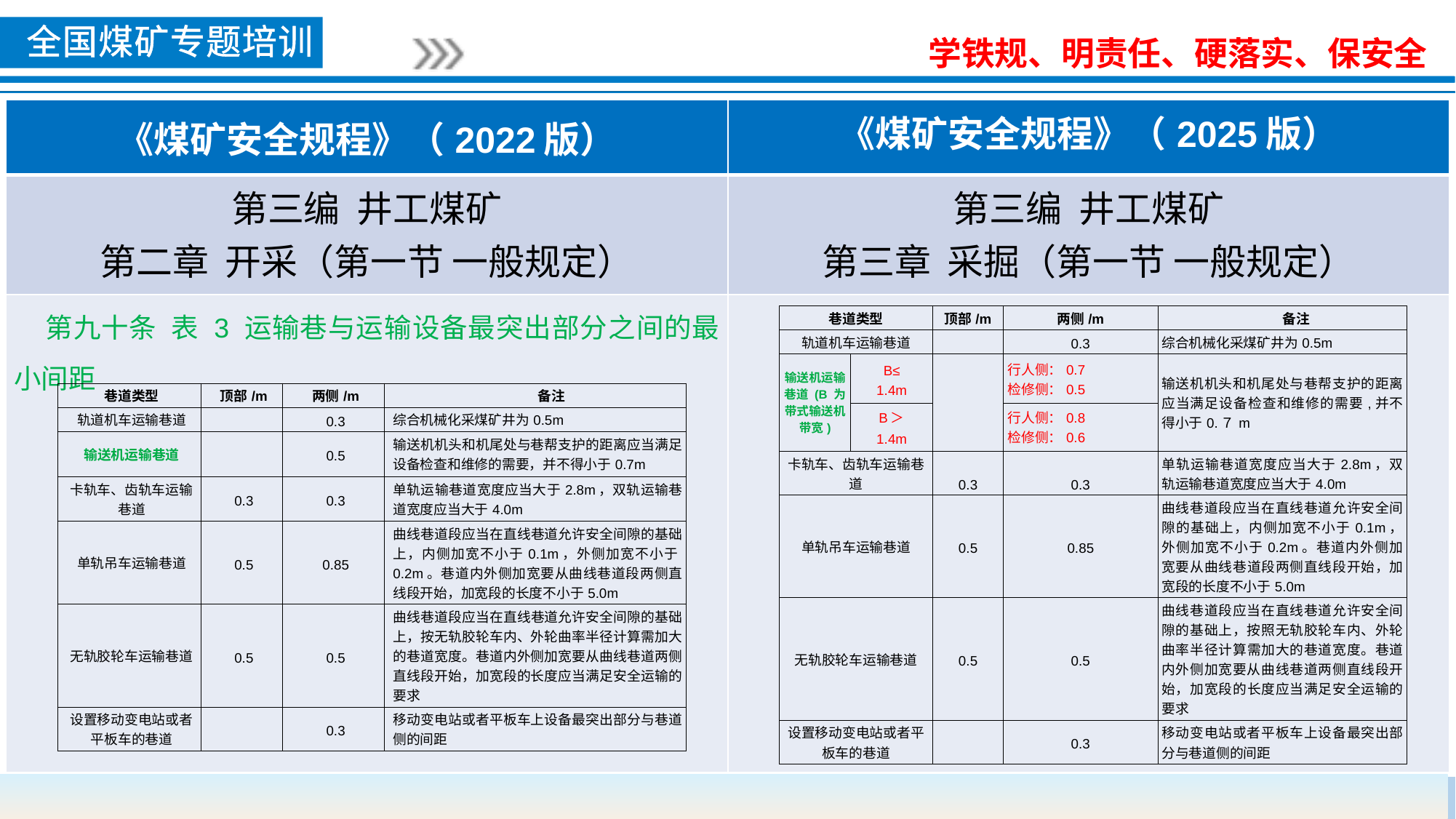

| 《煤矿安全规程》（2022版） | 《煤矿安全规程》（2025版） |
| --- | --- |
| 第三编 井工煤矿 第二章 开采（第一节 一般规定） | 第三编 井工煤矿 第三章 采掘（第一节 一般规定） |
| 第九十条 表 3 运输巷与运输设备最突出部分之间的最小间距 |  |
| 巷道类型 |  | 顶部/m | 两侧/m | 备注 |
| --- | --- | --- | --- | --- |
| 轨道机车运输巷道 |  |  | 0.3 | 综合机械化采煤矿井为0.5m |
| 输送机运输巷道 (B 为带式输送机 带宽) | B≤ 1.4m |  | 行人侧：0.7 检修侧：0.5 | 输送机机头和机尾处与巷帮支护的距离应当满足设备检查和维修的需要,并不得小于0.７m |
|  | B＞ 1.4m |  | 行人侧：0.8 检修侧：0.6 |  |
| 卡轨车、齿轨车运输巷道 |  | 0.3 | 0.3 | 单轨运输巷道宽度应当大于2.8m，双轨运输巷道宽度应当大于4.0m |
| 单轨吊车运输巷道 |  | 0.5 | 0.85 | 曲线巷道段应当在直线巷道允许安全间隙的基础上，内侧加宽不小于0.1m，外侧加宽不小于0.2m。巷道内外侧加宽要从曲线巷道段两侧直线段开始，加宽段的长度不小于5.0m |
| 无轨胶轮车运输巷道 |  | 0.5 | 0.5 | 曲线巷道段应当在直线巷道允许安全间隙的基础上，按照无轨胶轮车内、外轮曲率半径计算需加大的巷道宽度。巷道内外侧加宽要从曲线巷道两侧直线段开始，加宽段的长度应当满足安全运输的要求 |
| 设置移动变电站或者平板车的巷道 |  |  | 0.3 | 移动变电站或者平板车上设备最突出部分与巷道侧的间距 |
| 巷道类型 | 顶部/m | 两侧/m | 备注 |
| --- | --- | --- | --- |
| 轨道机车运输巷道 |  | 0.3 | 综合机械化采煤矿井为0.5m |
| 输送机运输巷道 |  | 0.5 | 输送机机头和机尾处与巷帮支护的距离应当满足设备检查和维修的需要，并不得小于0.7m |
| 卡轨车、齿轨车运输巷道 | 0.3 | 0.3 | 单轨运输巷道宽度应当大于2.8m，双轨运输巷道宽度应当大于4.0m |
| 单轨吊车运输巷道 | 0.5 | 0.85 | 曲线巷道段应当在直线巷道允许安全间隙的基础上，内侧加宽不小于0.1m，外侧加宽不小于0.2m。巷道内外侧加宽要从曲线巷道段两侧直线段开始，加宽段的长度不小于5.0m |
| 无轨胶轮车运输巷道 | 0.5 | 0.5 | 曲线巷道段应当在直线巷道允许安全间隙的基础上，按无轨胶轮车内、外轮曲率半径计算需加大的巷道宽度。巷道内外侧加宽要从曲线巷道两侧直线段开始，加宽段的长度应当满足安全运输的要求 |
| 设置移动变电站或者平板车的巷道 |  | 0.3 | 移动变电站或者平板车上设备最突出部分与巷道侧的间距 |